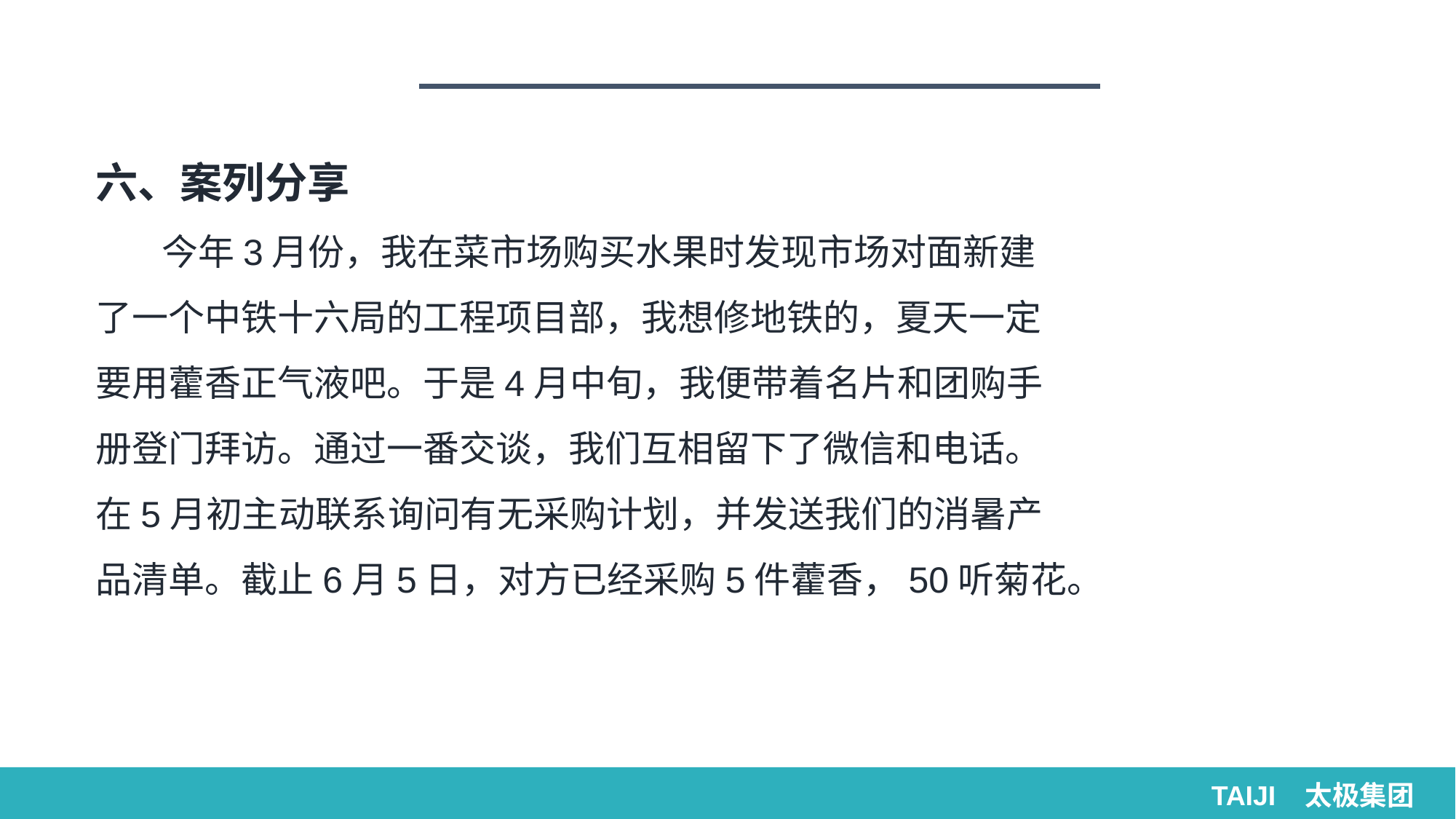

六、案列分享
       今年3月份，我在菜市场购买水果时发现市场对面新建了一个中铁十六局的工程项目部，我想修地铁的，夏天一定要用藿香正气液吧。于是4月中旬，我便带着名片和团购手册登门拜访。通过一番交谈，我们互相留下了微信和电话。在5月初主动联系询问有无采购计划，并发送我们的消暑产品清单。截止6月5日，对方已经采购5件藿香，50听菊花。

TAIJI   太极集团